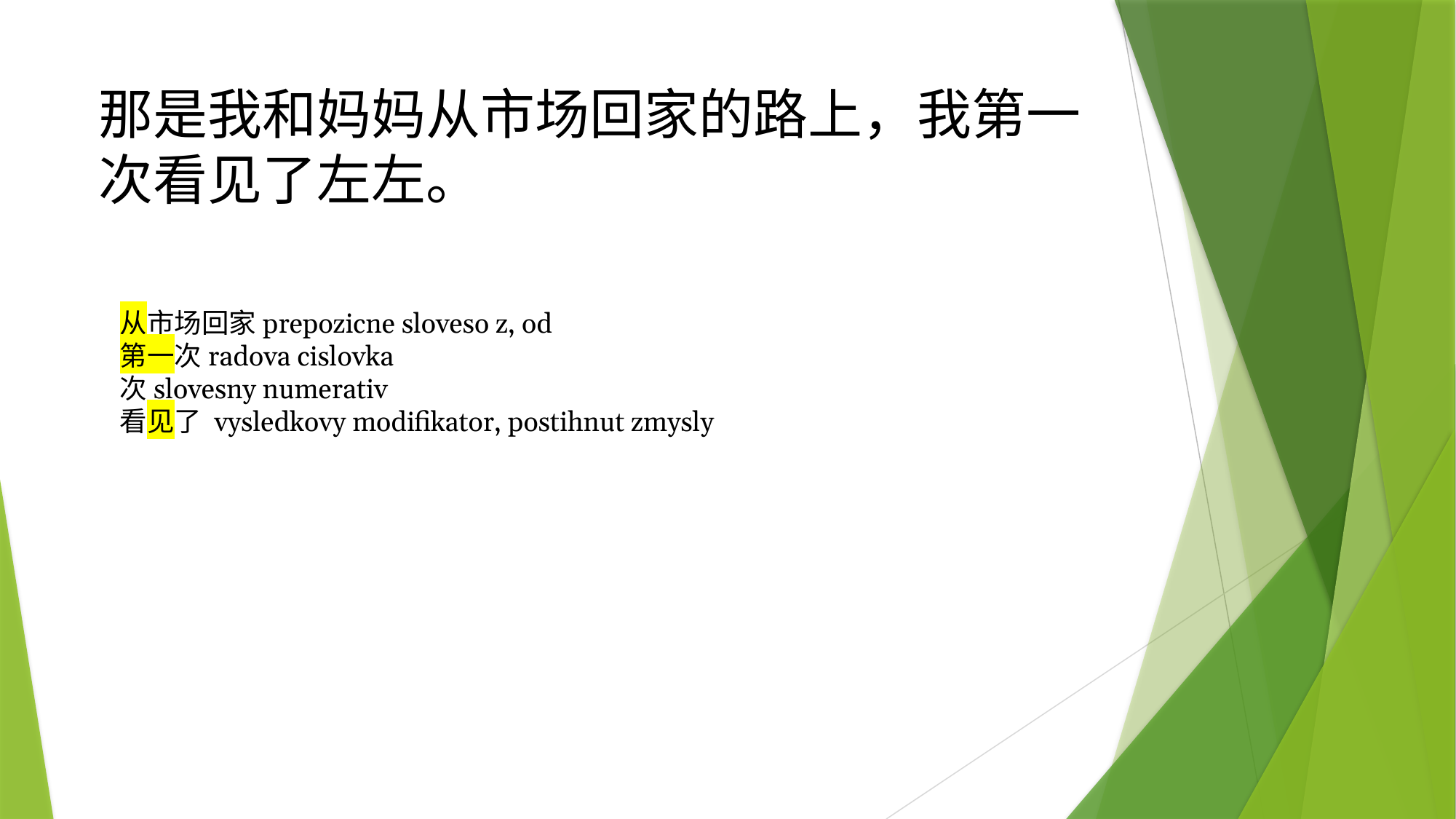

# 那是我和妈妈从市场回家的路上，我第一次看见了左左。
从市场回家prepozicne sloveso z, od
第一次radova cislovka
次slovesny numerativ
看见了 vysledkovy modifikator, postihnut zmysly